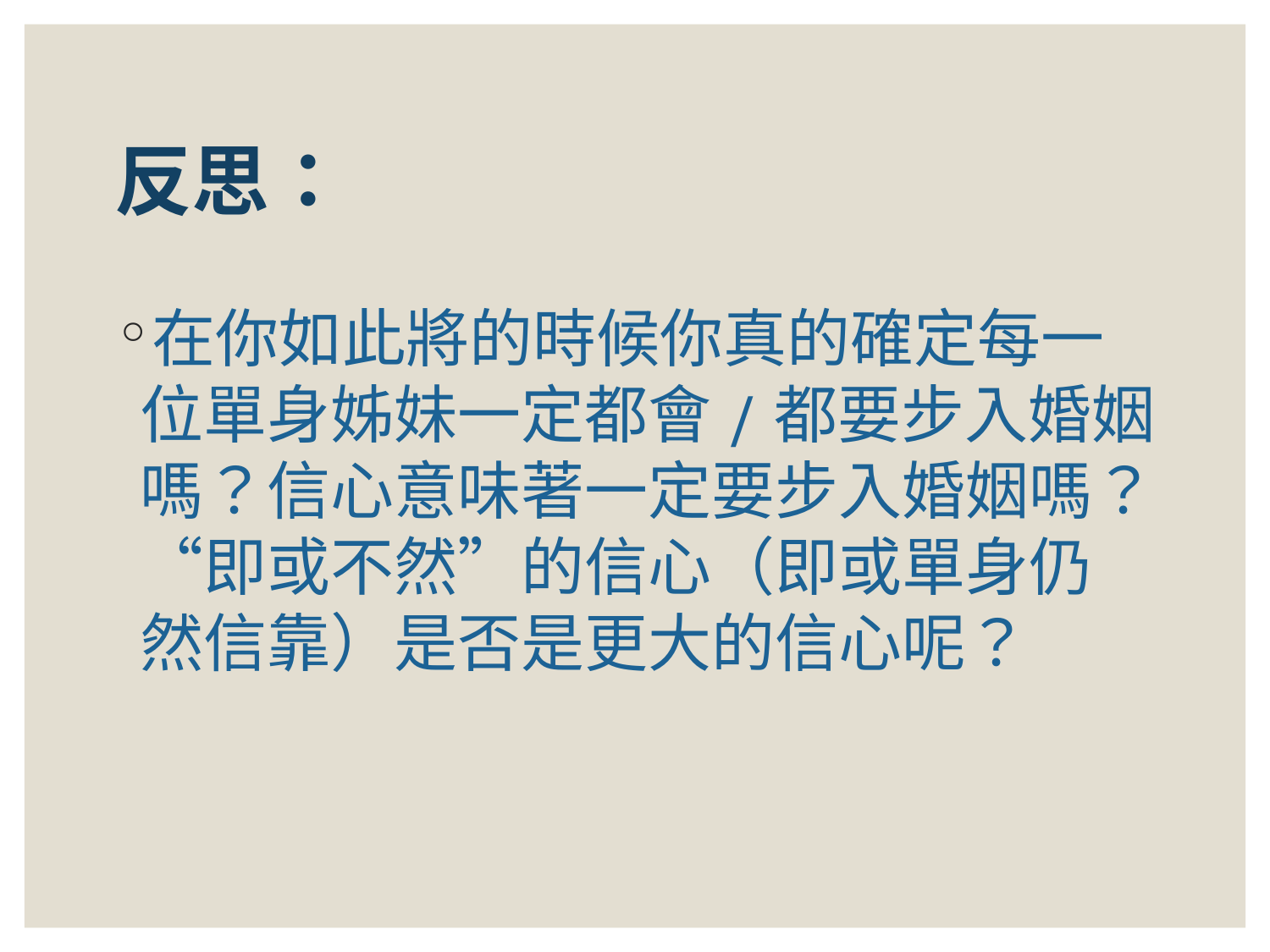

# 反思：
在你如此將的時候你真的確定每一位單身姊妹一定都會/都要步入婚姻嗎？信心意味著一定要步入婚姻嗎？“即或不然”的信心（即或單身仍然信靠）是否是更大的信心呢？